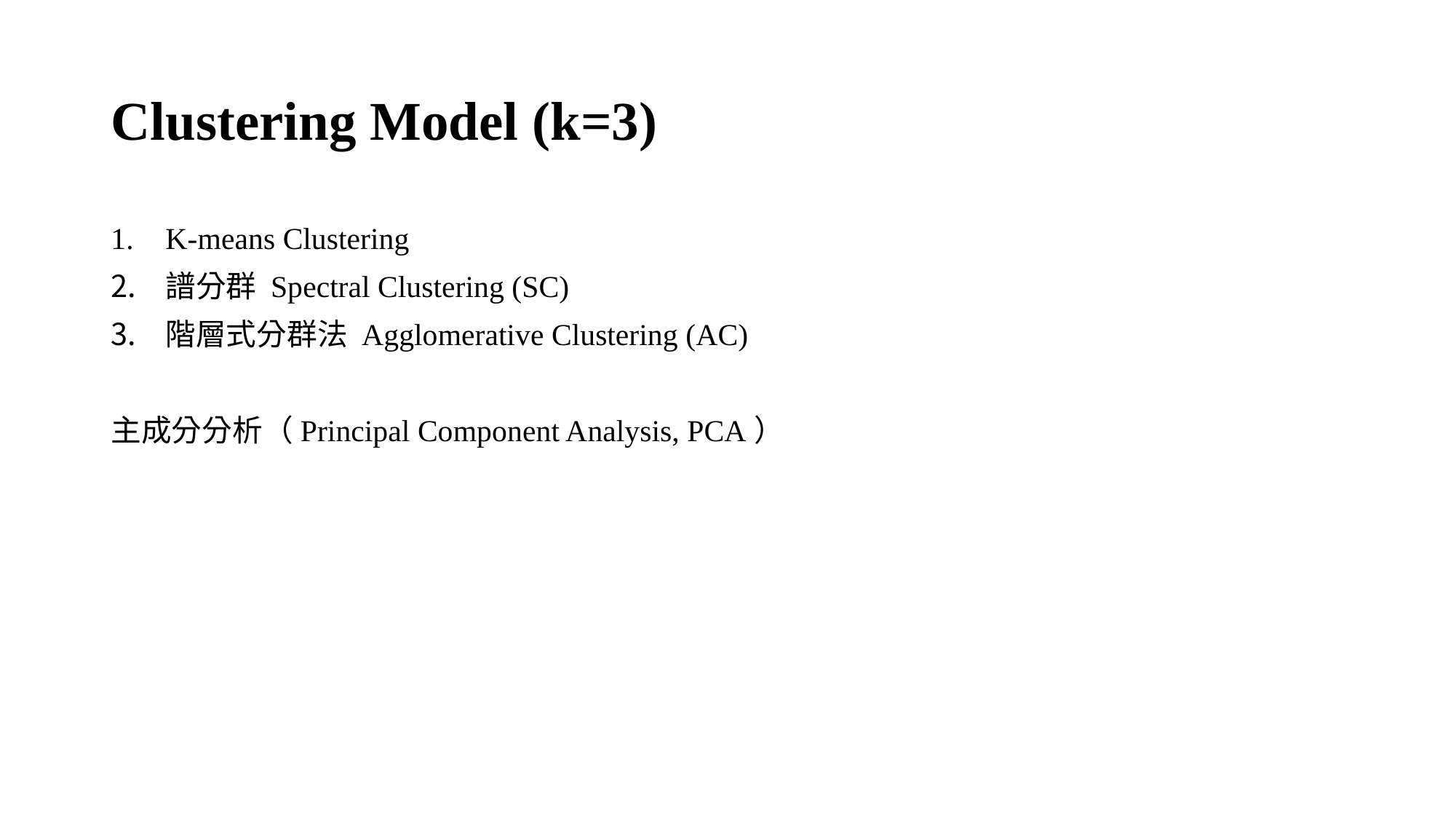

# Clustering Model (k=3)
K-means Clustering
譜分群 Spectral Clustering (SC)
階層式分群法 Agglomerative Clustering (AC)

主成分分析（Principal Component Analysis, PCA）